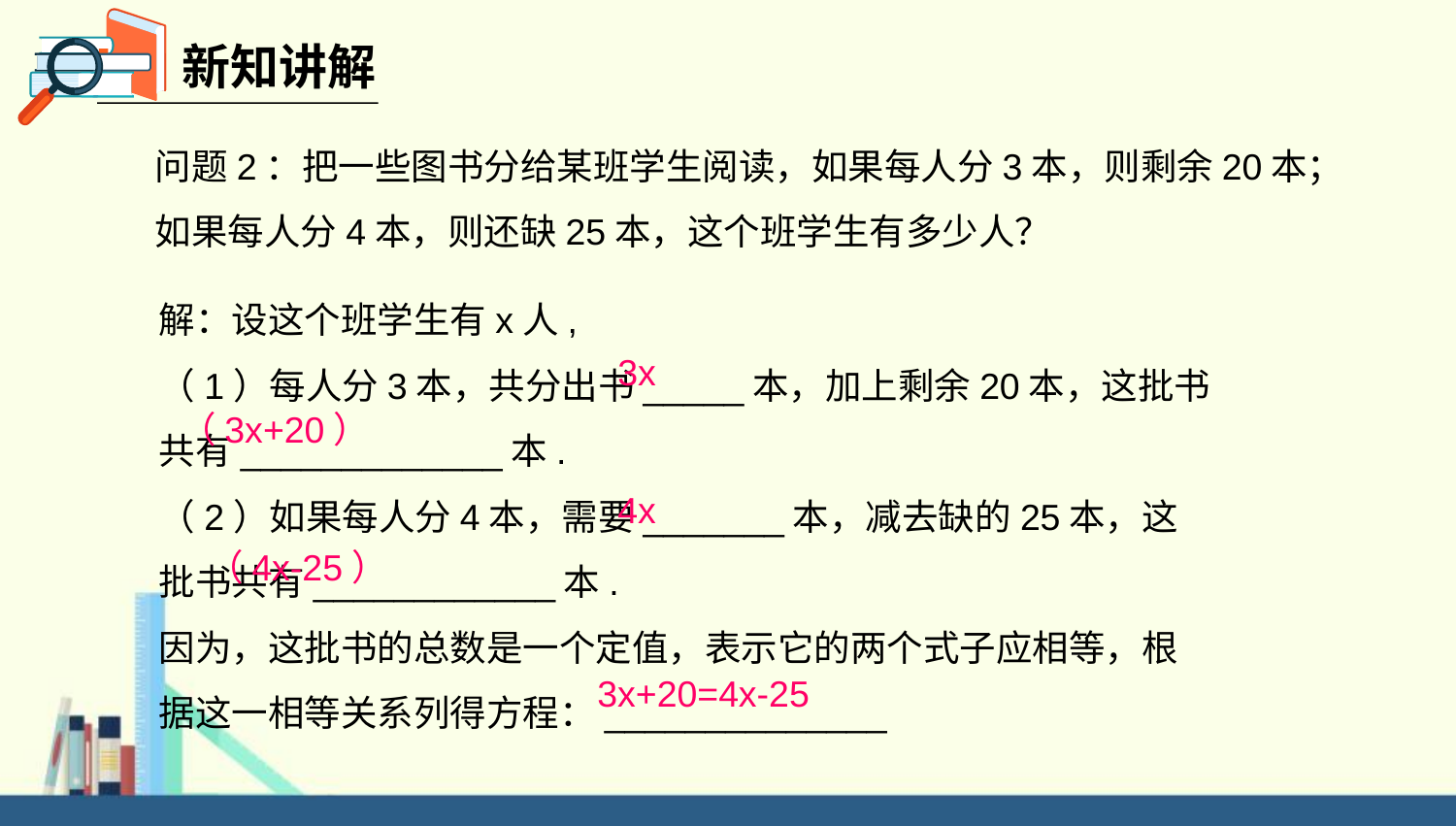

新知讲解
问题2：把一些图书分给某班学生阅读，如果每人分3本，则剩余20本；如果每人分4本，则还缺25本，这个班学生有多少人？
解：设这个班学生有x人,
（1）每人分3本，共分出书_____本，加上剩余20本，这批书共有_____________本.
（2）如果每人分4本，需要_______本，减去缺的25本，这批书共有____________本.
因为，这批书的总数是一个定值，表示它的两个式子应相等，根据这一相等关系列得方程：______________
3x
（3x+20）

4x
（4x-25）
3x+20=4x-25